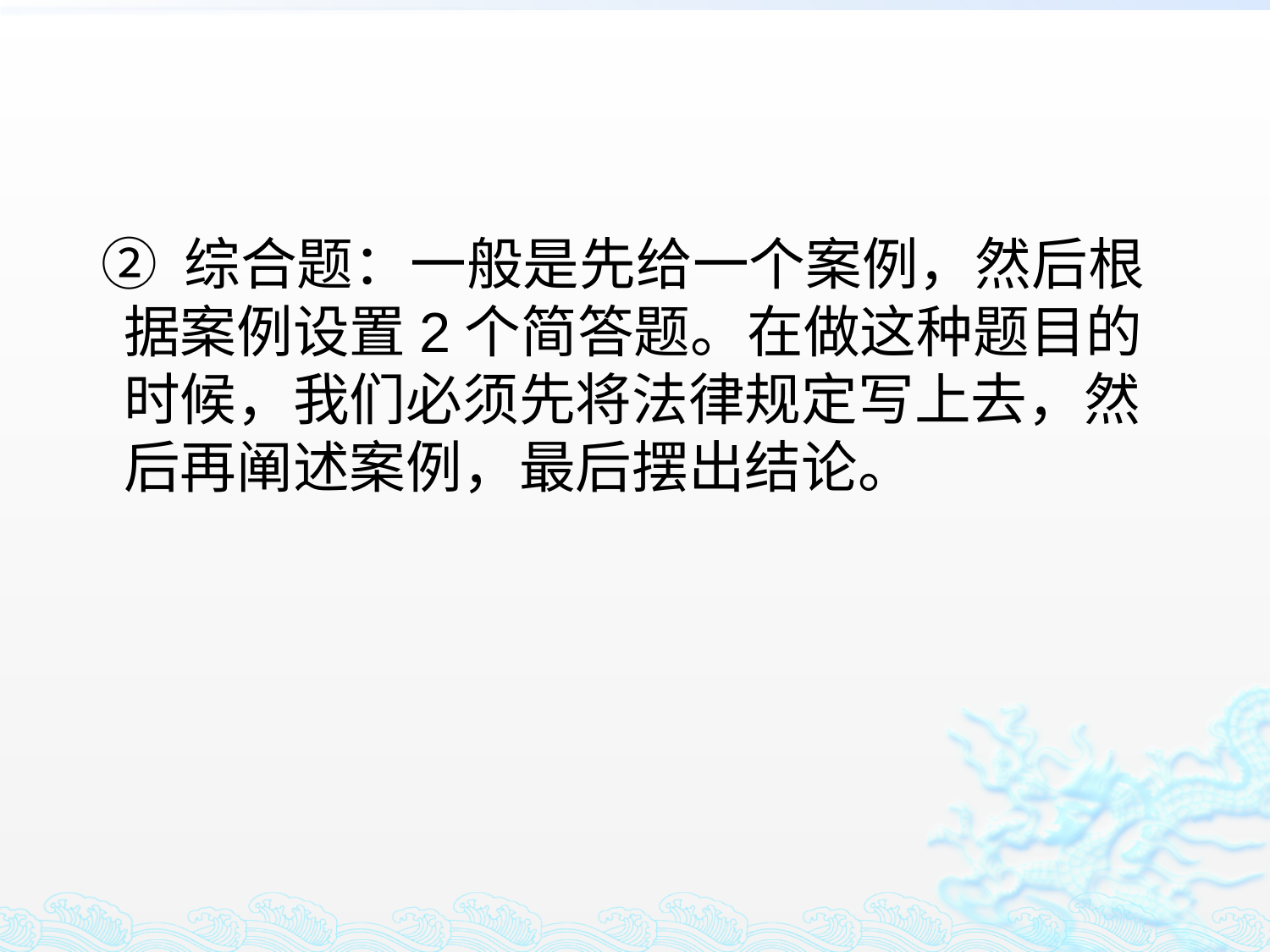

#
  ② 综合题：一般是先给一个案例，然后根据案例设置2个简答题。在做这种题目的时候，我们必须先将法律规定写上去，然后再阐述案例，最后摆出结论。